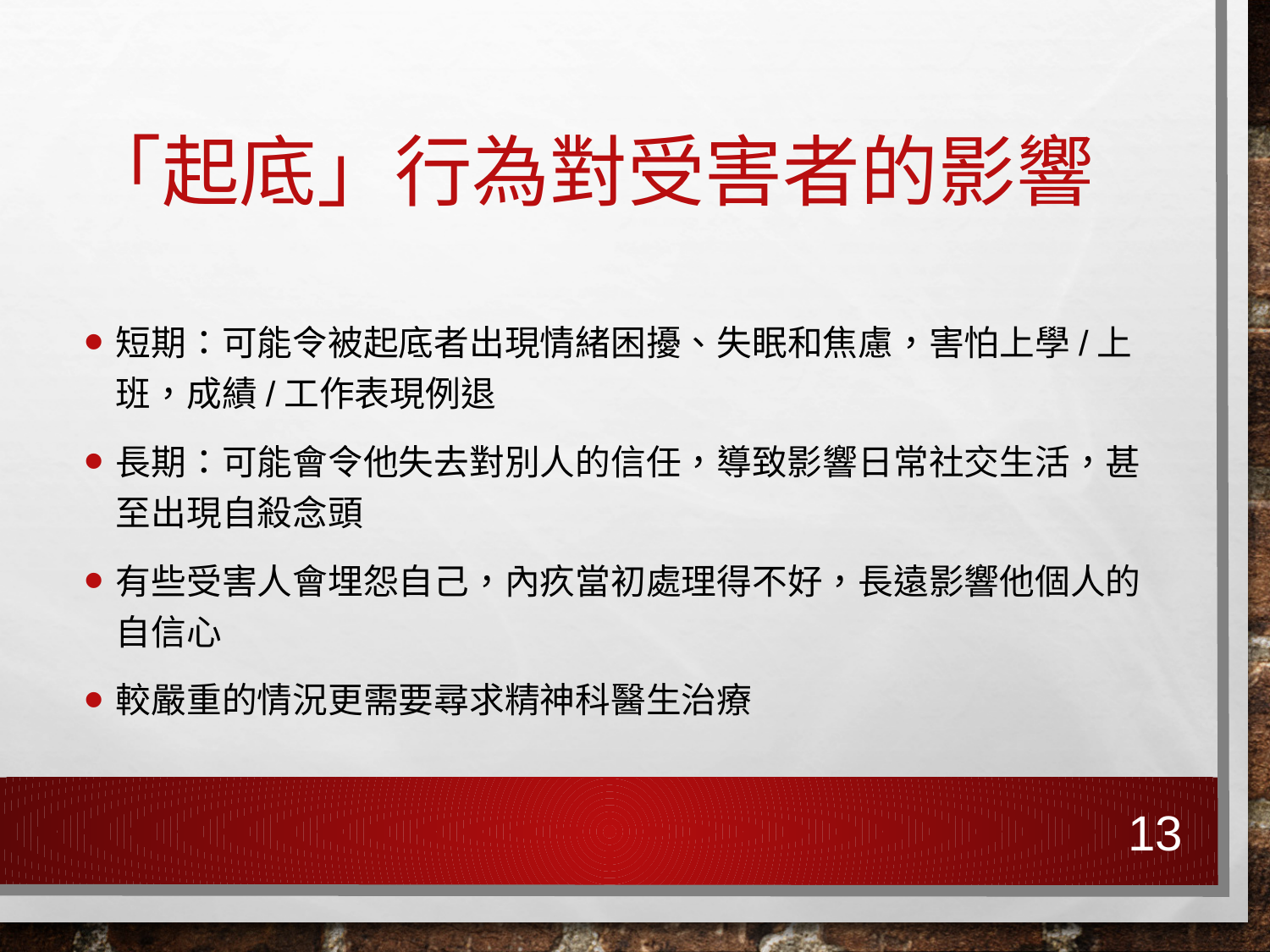

# 「起底」行為對受害者的影響
短期：可能令被起底者出現情緒困擾、失眠和焦慮，害怕上學/上班，成績/工作表現例退
長期：可能會令他失去對別人的信任，導致影響日常社交生活，甚至出現自殺念頭
有些受害人會埋怨自己，內疚當初處理得不好，長遠影響他個人的自信心
較嚴重的情況更需要尋求精神科醫生治療
13